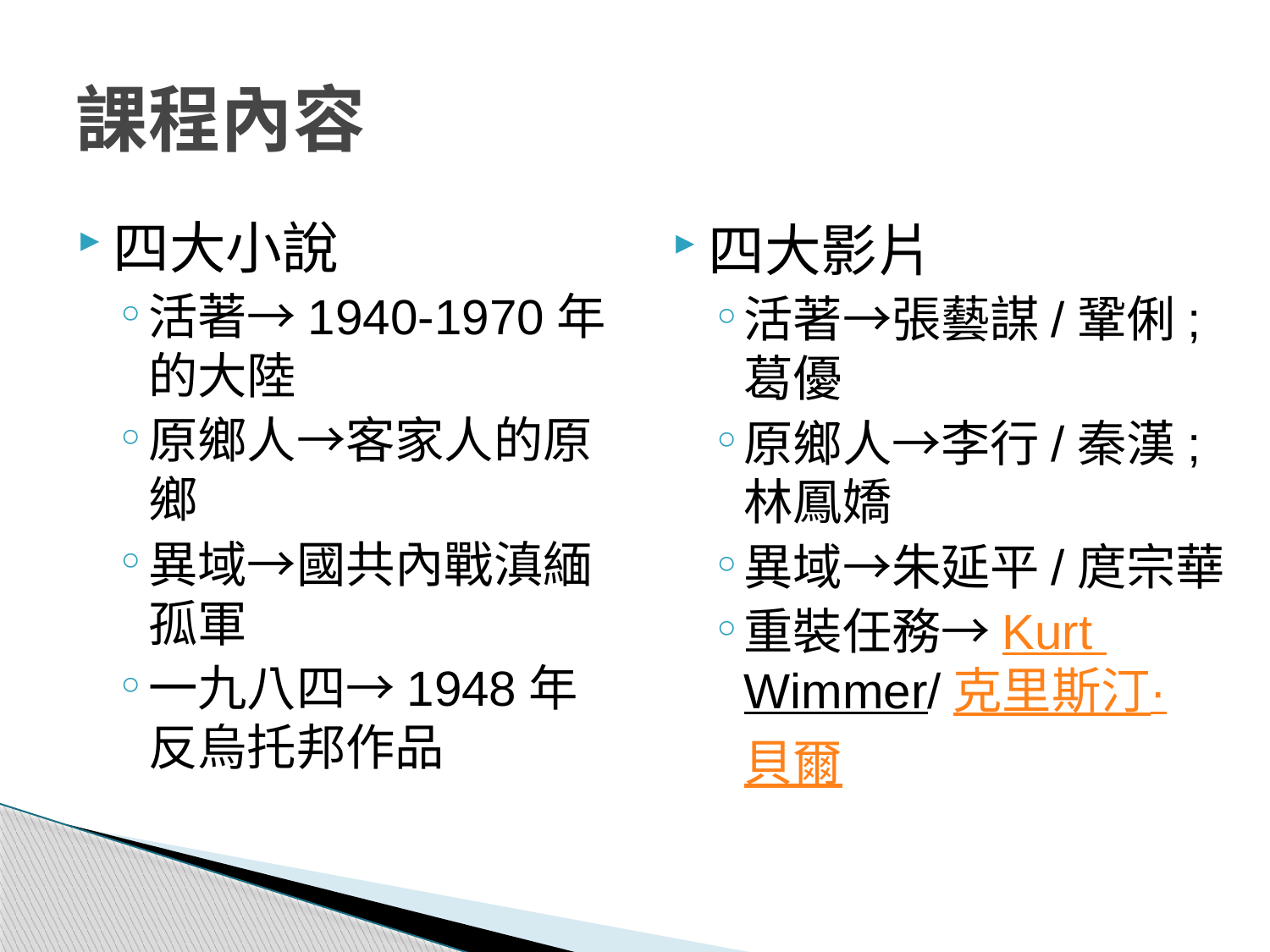

# 課程內容
四大小說
活著→1940-1970年的大陸
原鄉人→客家人的原鄉
異域→國共內戰滇緬孤軍
一九八四→1948年反烏托邦作品
四大影片
活著→張藝謀/鞏俐;葛優
原鄉人→李行/秦漢;林鳳嬌
異域→朱延平/庹宗華
重裝任務→Kurt Wimmer/克里斯汀·貝爾